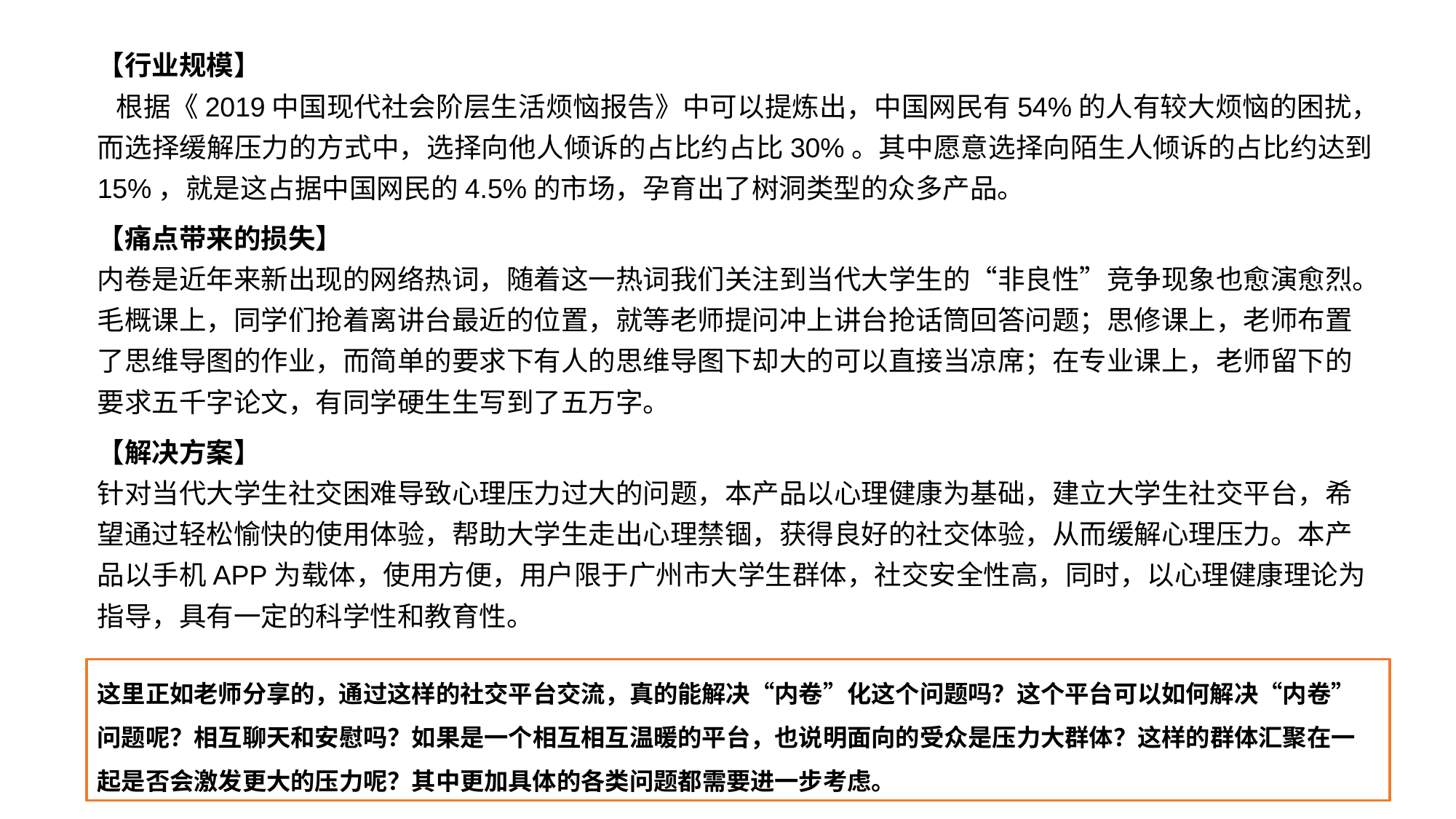

【行业规模】
  根据《2019中国现代社会阶层生活烦恼报告》中可以提炼出，中国网民有54%的人有较大烦恼的困扰，而选择缓解压力的方式中，选择向他人倾诉的占比约占比30%。其中愿意选择向陌生人倾诉的占比约达到15%，就是这占据中国网民的4.5%的市场，孕育出了树洞类型的众多产品。
【痛点带来的损失】
内卷是近年来新出现的网络热词，随着这一热词我们关注到当代大学生的“非良性”竞争现象也愈演愈烈。毛概课上，同学们抢着离讲台最近的位置，就等老师提问冲上讲台抢话筒回答问题；思修课上，老师布置了思维导图的作业，而简单的要求下有人的思维导图下却大的可以直接当凉席；在专业课上，老师留下的要求五千字论文，有同学硬生生写到了五万字。
【解决方案】
针对当代大学生社交困难导致心理压力过大的问题，本产品以心理健康为基础，建立大学生社交平台，希望通过轻松愉快的使用体验，帮助大学生走出心理禁锢，获得良好的社交体验，从而缓解心理压力。本产品以手机APP为载体，使用方便，用户限于广州市大学生群体，社交安全性高，同时，以心理健康理论为指导，具有一定的科学性和教育性。
这里正如老师分享的，通过这样的社交平台交流，真的能解决“内卷”化这个问题吗？这个平台可以如何解决“内卷”问题呢？相互聊天和安慰吗？如果是一个相互相互温暖的平台，也说明面向的受众是压力大群体？这样的群体汇聚在一起是否会激发更大的压力呢？其中更加具体的各类问题都需要进一步考虑。